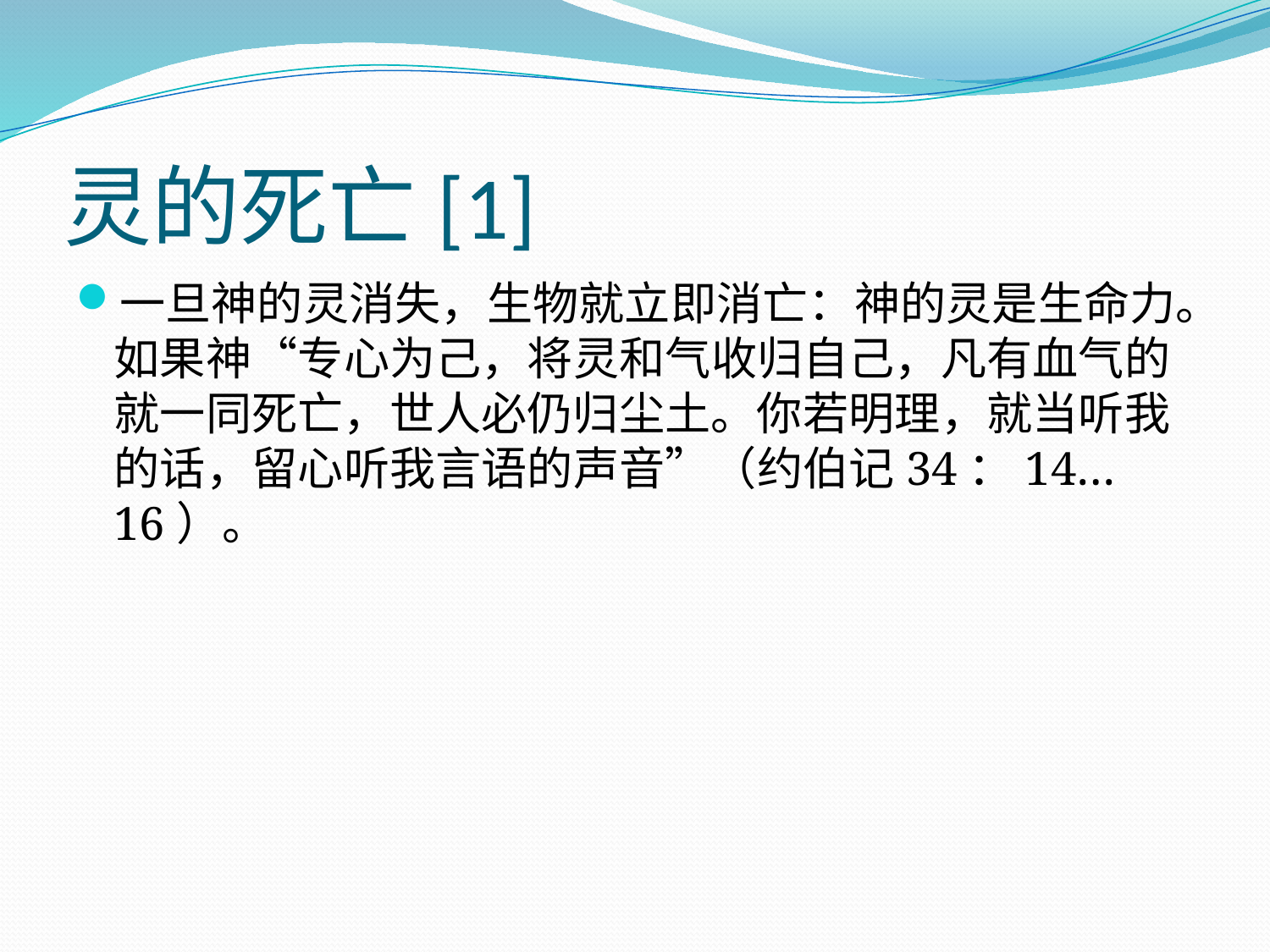

# 灵的死亡[1]
一旦神的灵消失，生物就立即消亡：神的灵是生命力。如果神“专心为己，将灵和气收归自己，凡有血气的就一同死亡，世人必仍归尘土。你若明理，就当听我的话，留心听我言语的声音”（约伯记34：14…16）。